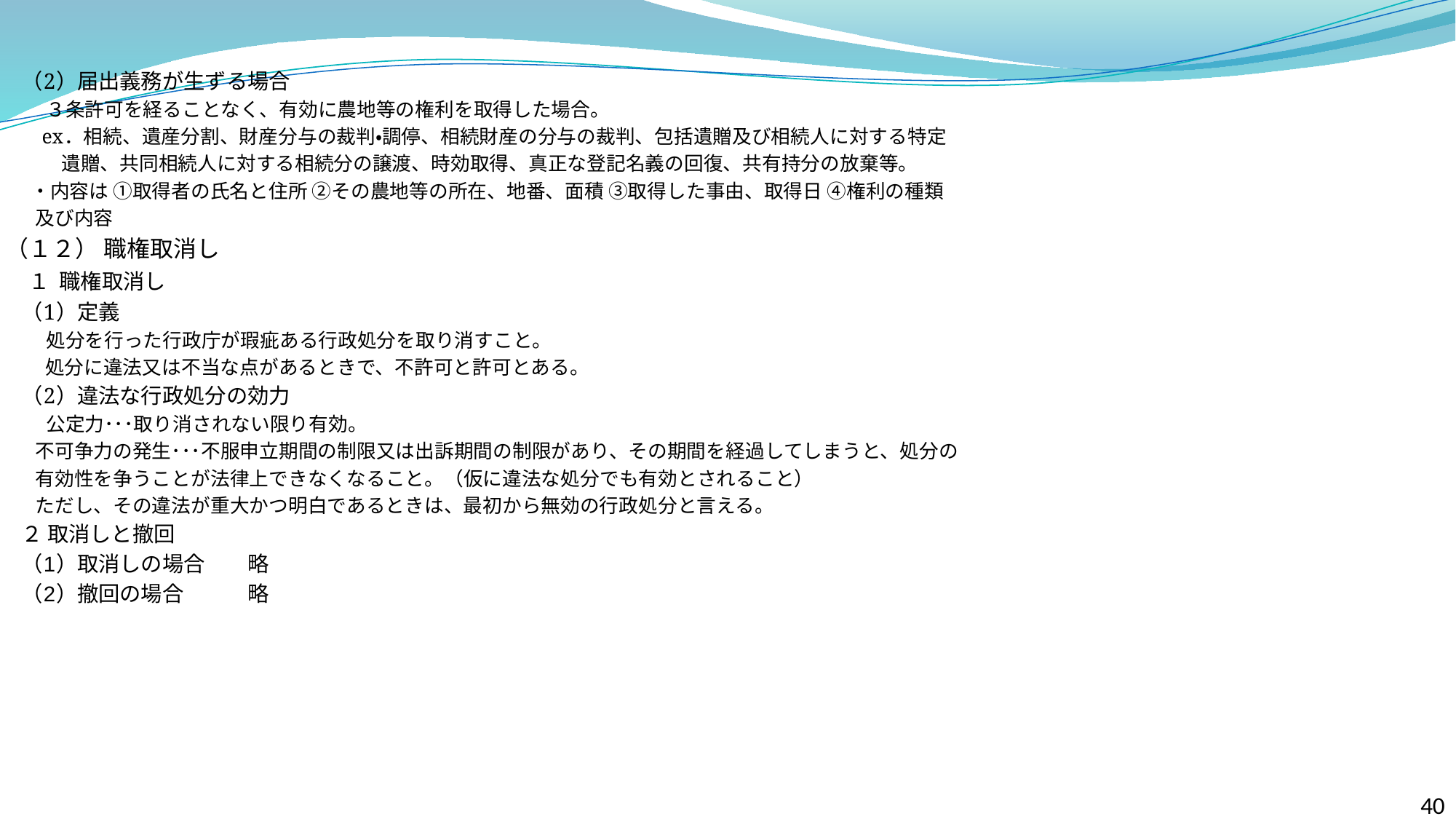

（2）届出義務が生ずる場合
 　３条許可を経ることなく、有効に農地等の権利を取得した場合。
    ex．相続、遺産分割、財産分与の裁判・調停、相続財産の分与の裁判、包括遺贈及び相続人に対する特定
         遺贈、共同相続人に対する相続分の譲渡、時効取得、真正な登記名義の回復、共有持分の放棄等。
  ・内容は ①取得者の氏名と住所 ②その農地等の所在、地番、面積 ③取得した事由、取得日 ④権利の種類
   及び内容
（１２） 職権取消し
　１  職権取消し
（1）定義
 　処分を行った行政庁が瑕疵ある行政処分を取り消すこと。
　 処分に違法又は不当な点があるときで、不許可と許可とある。
（2）違法な行政処分の効力
 　公定力･･･取り消されない限り有効。
   不可争力の発生･･･不服申立期間の制限又は出訴期間の制限があり、その期間を経過してしまうと、処分の
   有効性を争うことが法律上できなくなること。（仮に違法な処分でも有効とされること）
   ただし、その違法が重大かつ明白であるときは、最初から無効の行政処分と言える。
２ 取消しと撤回
（1）取消しの場合　　略
（2）撤回の場合　　　略

40